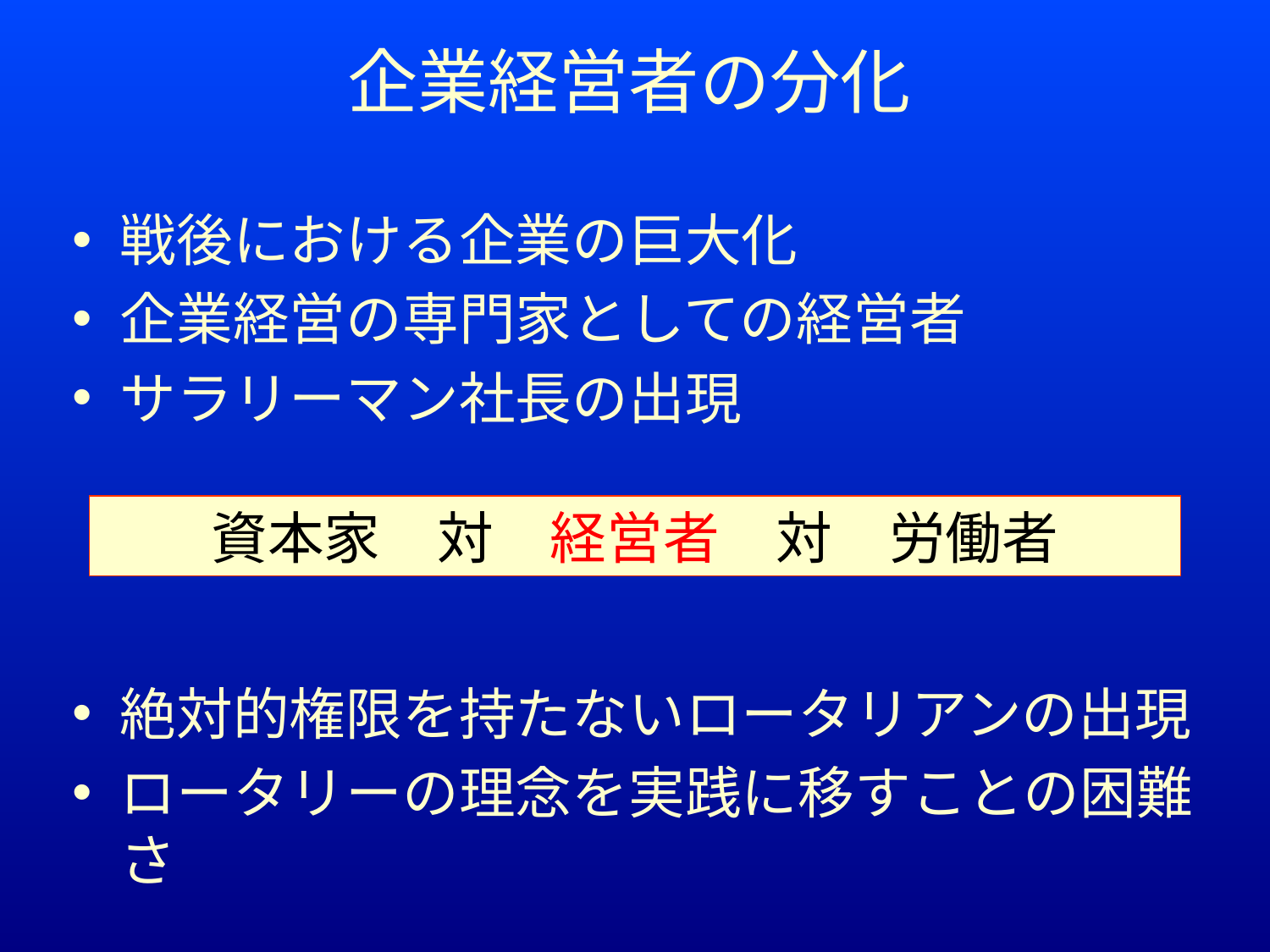

# 企業経営者の分化
戦後における企業の巨大化
企業経営の専門家としての経営者
サラリーマン社長の出現

絶対的権限を持たないロータリアンの出現
ロータリーの理念を実践に移すことの困難さ

資本家　対　経営者　対　労働者